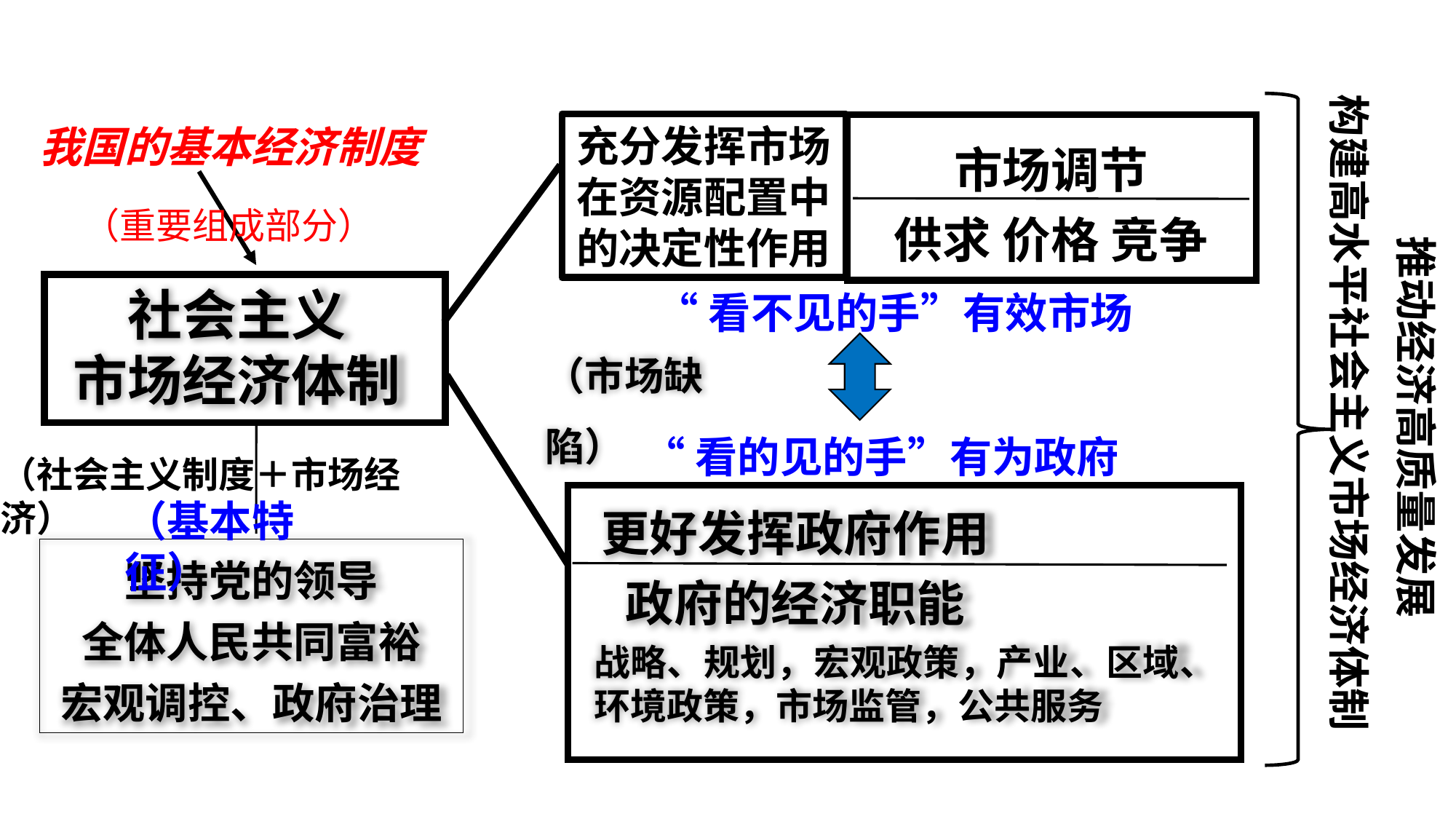

构建高水平社会主义市场经济体制

我国的基本经济制度
充分发挥市场在资源配置中的决定性作用

市场调节
供求 价格 竞争
（重要组成部分）
推动经济高质量发展

社会主义
市场经济体制
“看不见的手”有效市场
（市场缺陷）

“看的见的手”有为政府
（社会主义制度＋市场经济）

更好发挥政府作用
政府的经济职能
（基本特征）
坚持党的领导
全体人民共同富裕
宏观调控、政府治理
战略、规划，宏观政策，产业、区域、环境政策，市场监管，公共服务